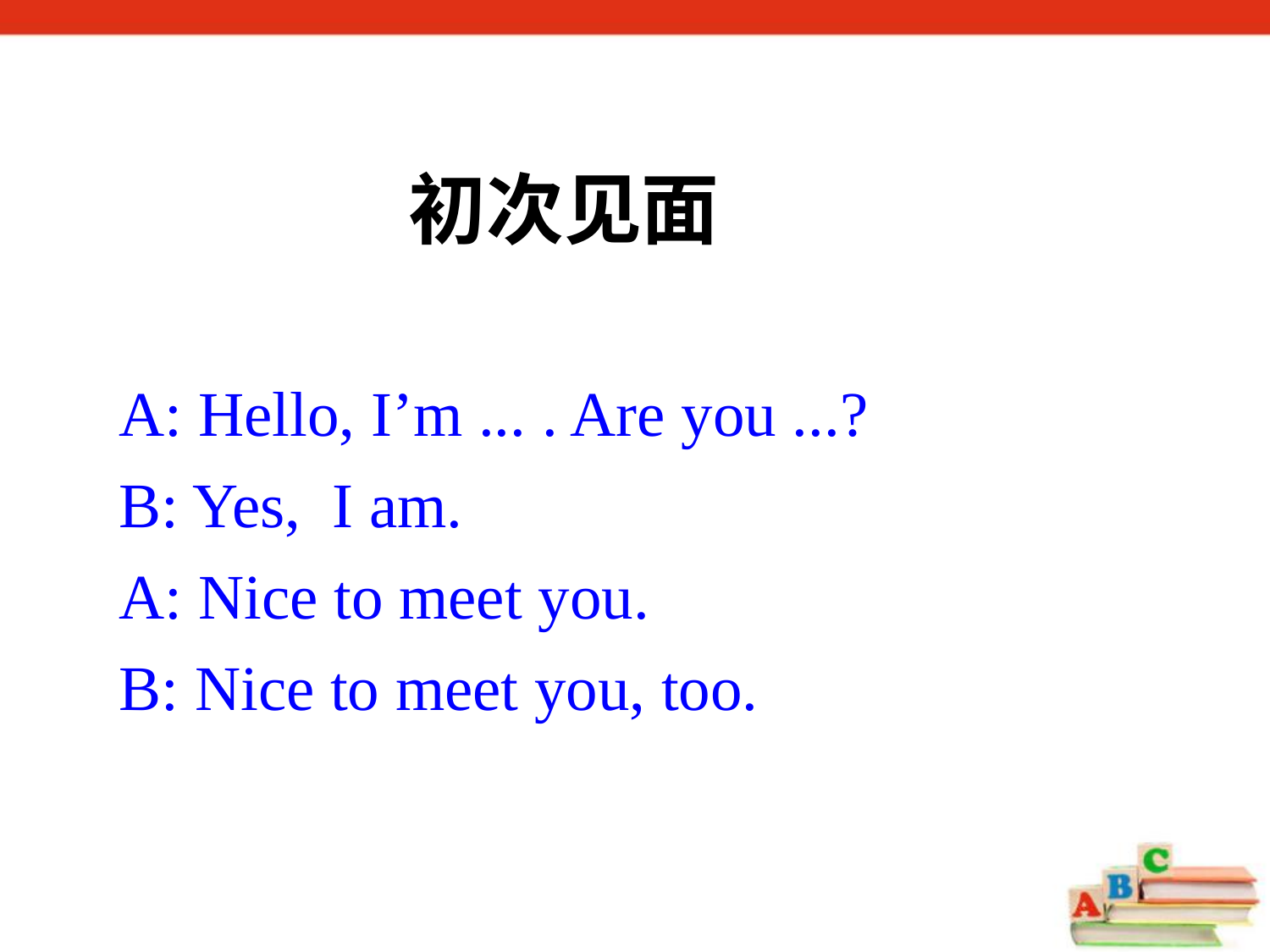

初次见面
A: Hello, I’m ... . Are you ...?
B: Yes,  I am.
A: Nice to meet you.
B: Nice to meet you, too.